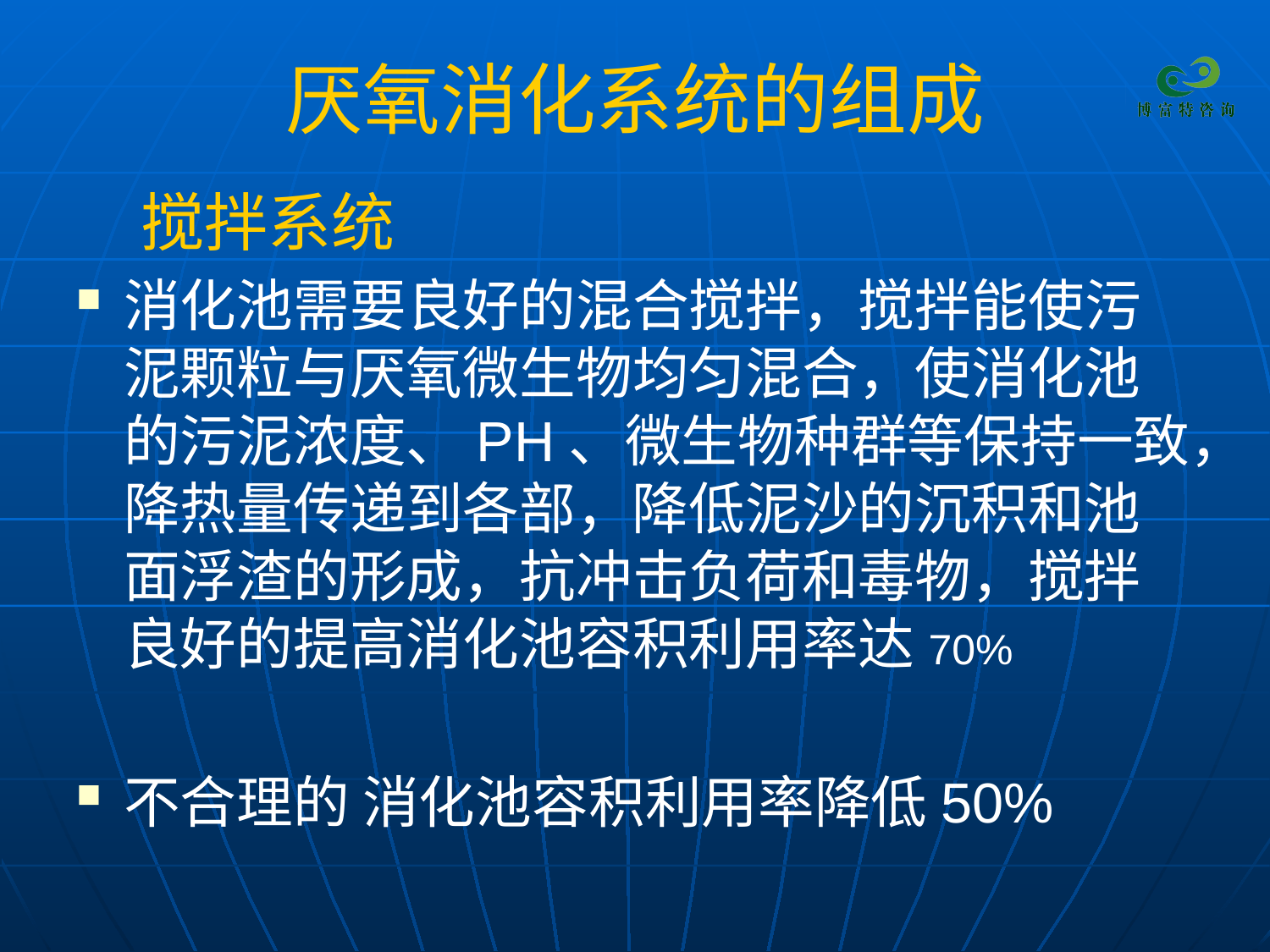

# 厌氧消化系统的组成
    搅拌系统
消化池需要良好的混合搅拌，搅拌能使污泥颗粒与厌氧微生物均匀混合，使消化池的污泥浓度、PH、微生物种群等保持一致，降热量传递到各部，降低泥沙的沉积和池面浮渣的形成，抗冲击负荷和毒物，搅拌良好的提高消化池容积利用率达70%

不合理的 消化池容积利用率降低50%